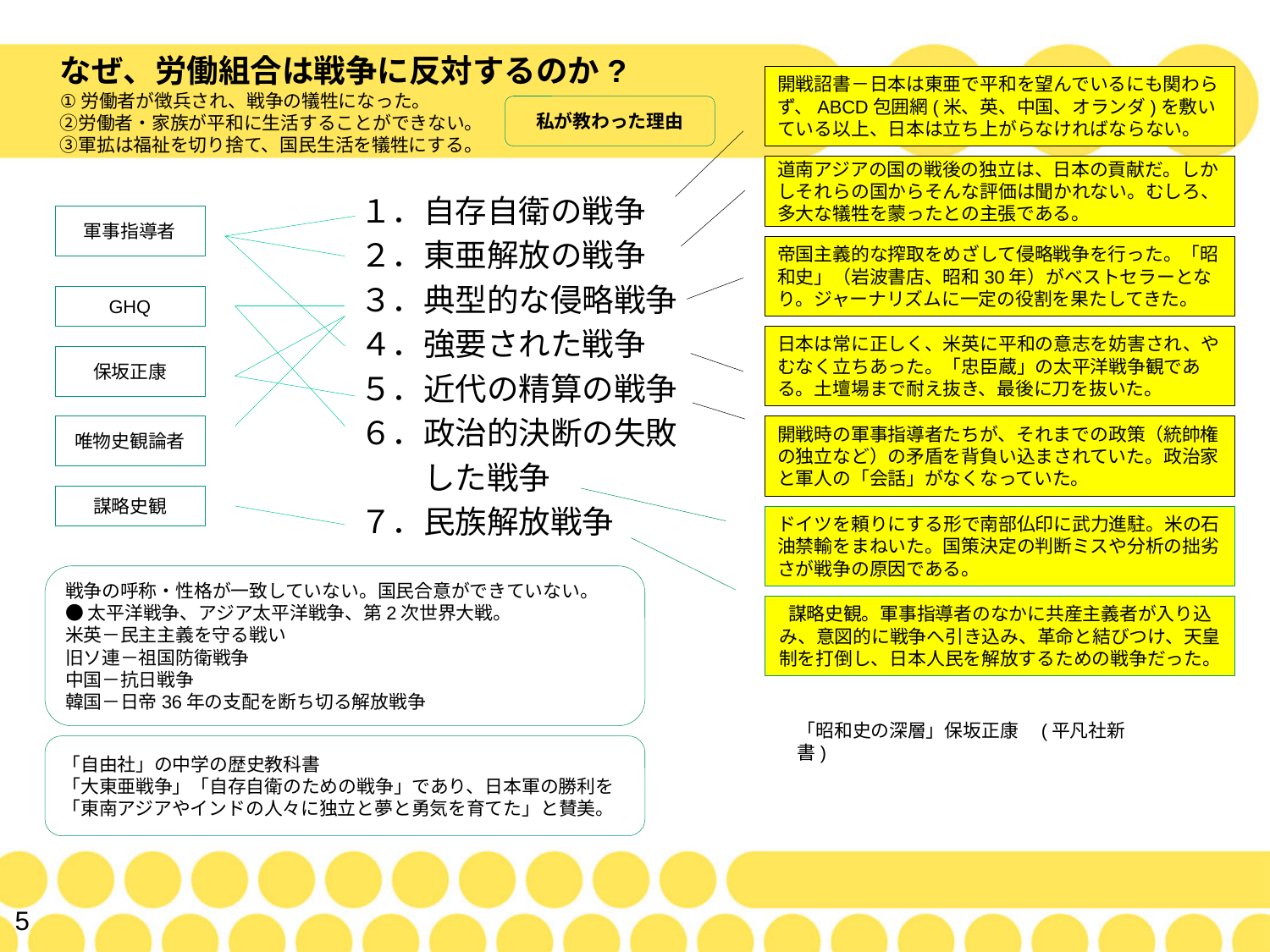

# なぜ、労働組合は戦争に反対するのか? ①労働者が徴兵され、戦争の犠牲になった。 ②労働者・家族が平和に生活することができない。 ③軍拡は福祉を切り捨て、国民生活を犠牲にする。
開戦詔書－日本は東亜で平和を望んでいるにも関わらず、ABCD包囲網(米、英、中国、オランダ)を敷いている以上、日本は立ち上がらなければならない。
私が教わった理由
道南アジアの国の戦後の独立は、日本の貢献だ。しかしそれらの国からそんな評価は聞かれない。むしろ、多大な犠牲を蒙ったとの主張である。
１．自存自衛の戦争
２．東亜解放の戦争
３．典型的な侵略戦争
４．強要された戦争
５．近代の精算の戦争
６．政治的決断の失敗
　　した戦争
７．民族解放戦争
軍事指導者
帝国主義的な搾取をめざして侵略戦争を行った。「昭和史」（岩波書店、昭和30年）がベストセラーとなり。ジャーナリズムに一定の役割を果たしてきた。
GHQ
日本は常に正しく、米英に平和の意志を妨害され、やむなく立ちあった。「忠臣蔵」の太平洋戦争観である。土壇場まで耐え抜き、最後に刀を抜いた。
保坂正康
唯物史観論者
開戦時の軍事指導者たちが、それまでの政策（統帥権の独立など）の矛盾を背負い込まされていた。政治家と軍人の「会話」がなくなっていた。
謀略史観
ドイツを頼りにする形で南部仏印に武力進駐。米の石油禁輸をまねいた。国策決定の判断ミスや分析の拙劣さが戦争の原因である。
戦争の呼称・性格が一致していない。国民合意ができていない。
●太平洋戦争、アジア太平洋戦争、第2次世界大戦。
米英－民主主義を守る戦い
旧ソ連－祖国防衛戦争
中国－抗日戦争
韓国－日帝36年の支配を断ち切る解放戦争
謀略史観。軍事指導者のなかに共産主義者が入り込み、意図的に戦争へ引き込み、革命と結びつけ、天皇制を打倒し、日本人民を解放するための戦争だった。
「昭和史の深層」保坂正康　(平凡社新書)
「自由社」の中学の歴史教科書
「大東亜戦争」「自存自衛のための戦争」であり、日本軍の勝利を「東南アジアやインドの人々に独立と夢と勇気を育てた」と賛美。
5